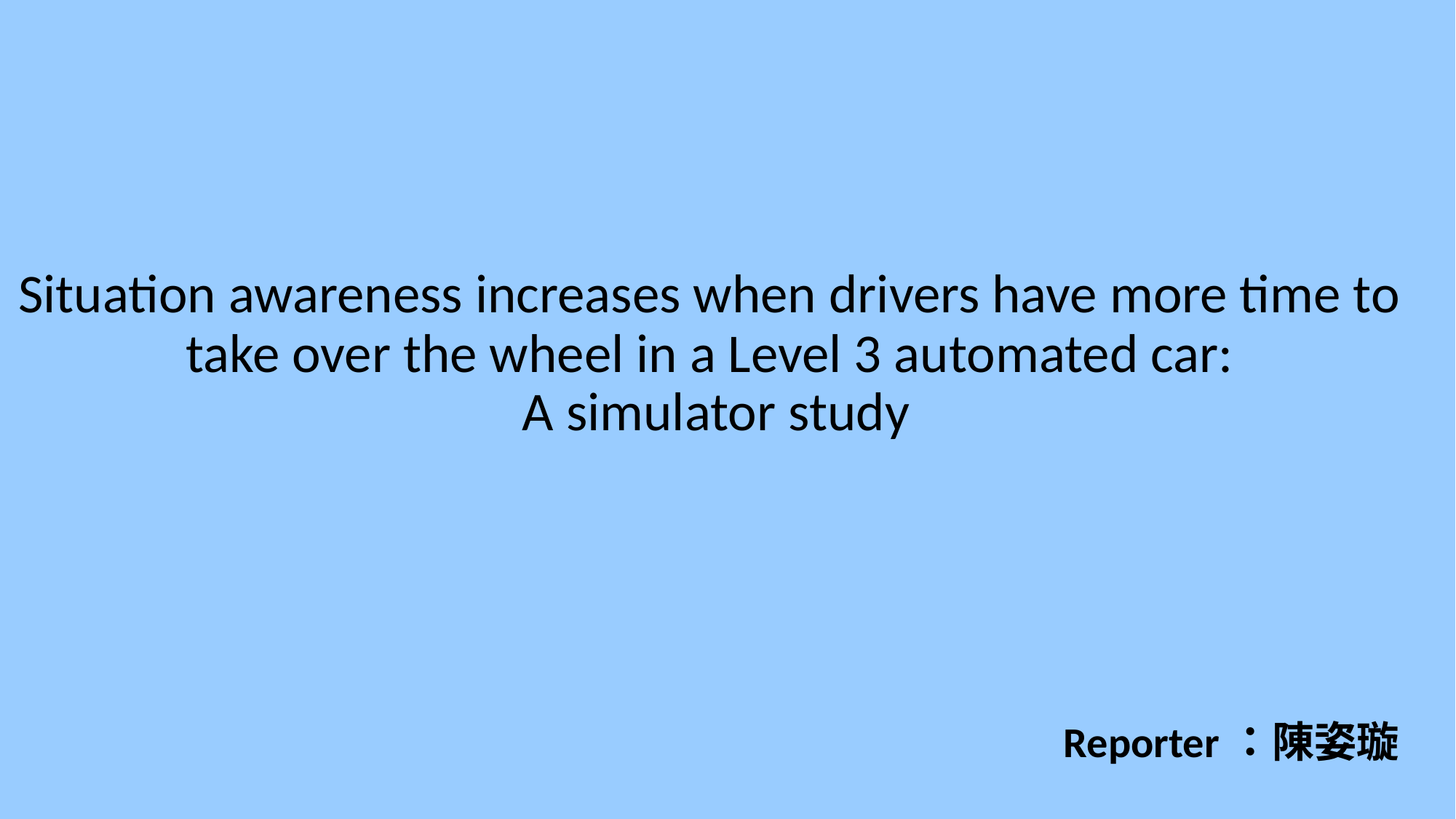

# Situation awareness increases when drivers have more time to take over the wheel in a Level 3 automated car: A simulator study
Reporter：陳姿璇